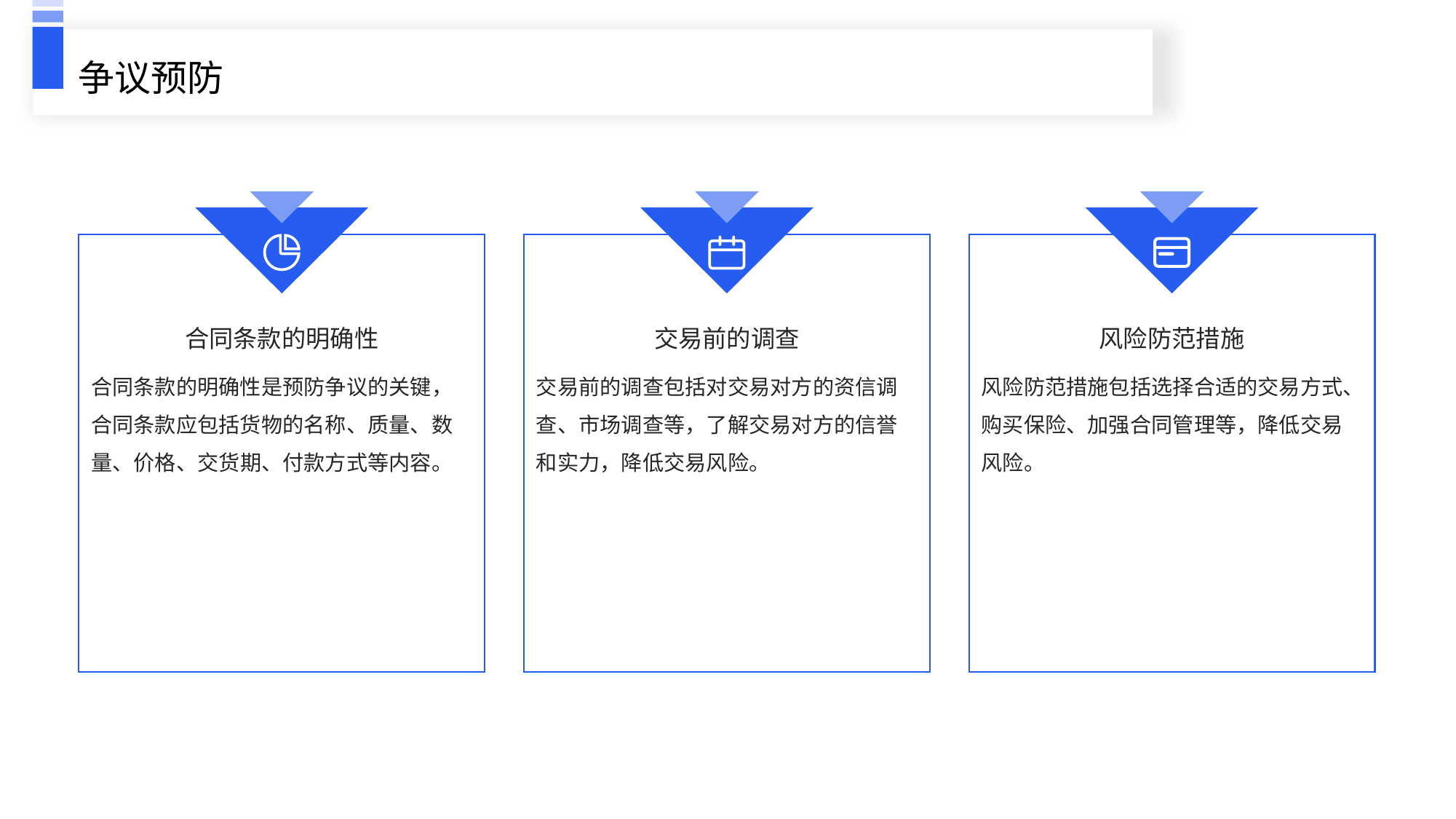

争议预防

合同条款的明确性
交易前的调查
风险防范措施
合同条款的明确性是预防争议的关键，合同条款应包括货物的名称、质量、数量、价格、交货期、付款方式等内容。
交易前的调查包括对交易对方的资信调查、市场调查等，了解交易对方的信誉和实力，降低交易风险。
风险防范措施包括选择合适的交易方式、购买保险、加强合同管理等，降低交易风险。